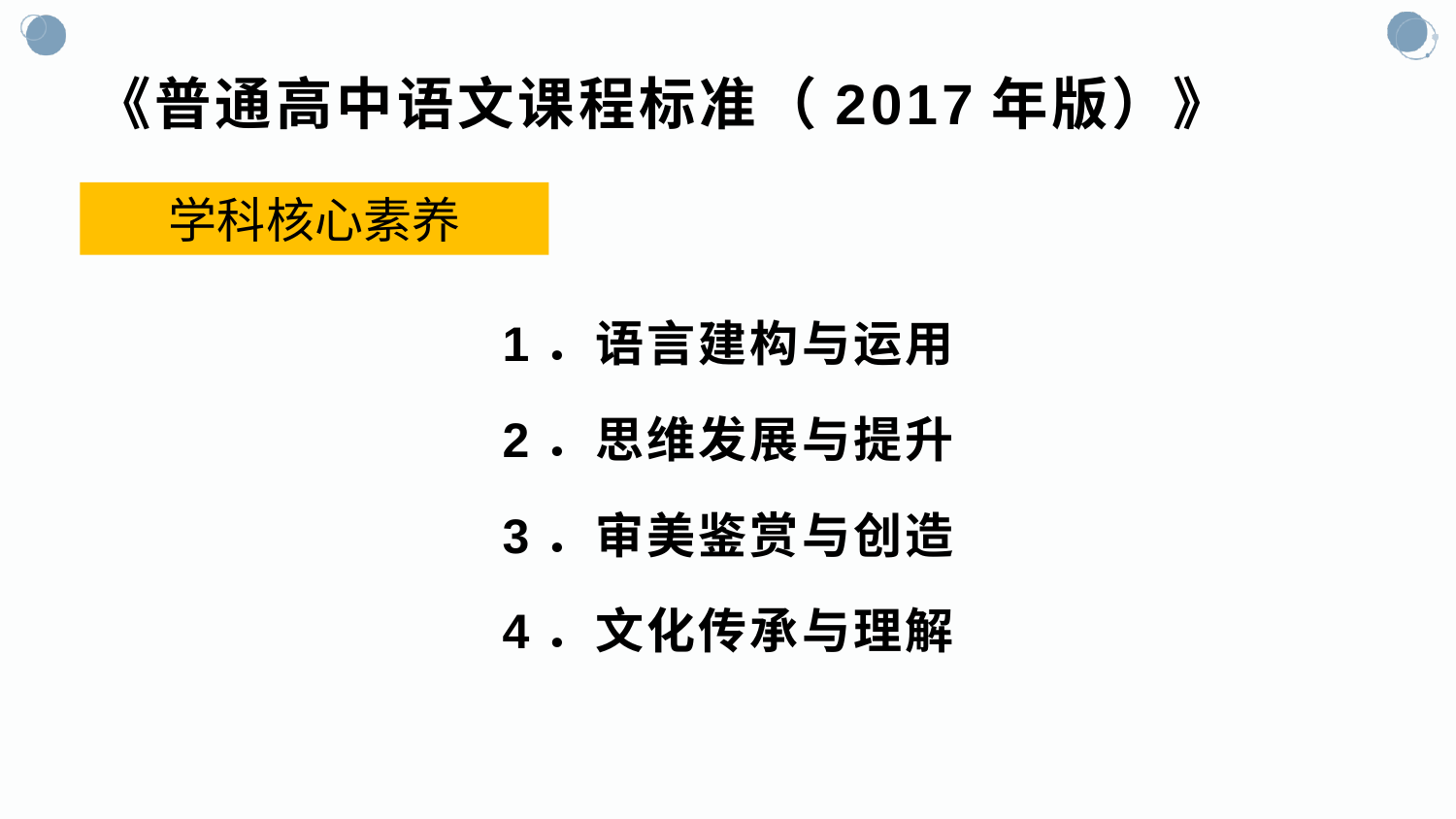

# 《普通高中语文课程标准（2017年版）》
学科核心素养
1．语言建构与运用
2．思维发展与提升
3．审美鉴赏与创造
4．文化传承与理解